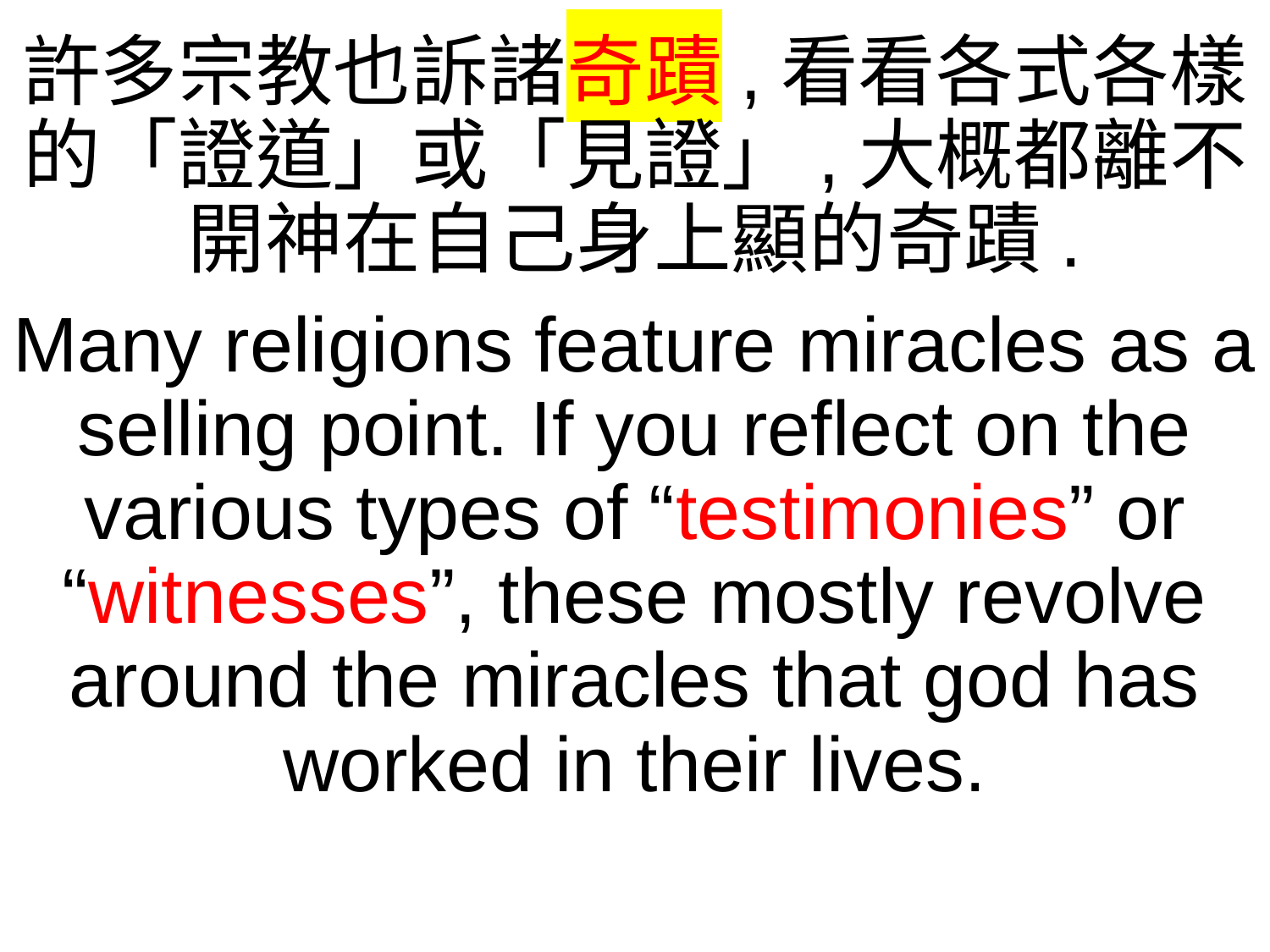

許多宗教也訴諸奇蹟,看看各式各樣的「證道」或「見證」,大概都離不開神在自己身上顯的奇蹟.
Many religions feature miracles as a selling point. If you reflect on the various types of “testimonies” or “witnesses”, these mostly revolve around the miracles that god has worked in their lives.